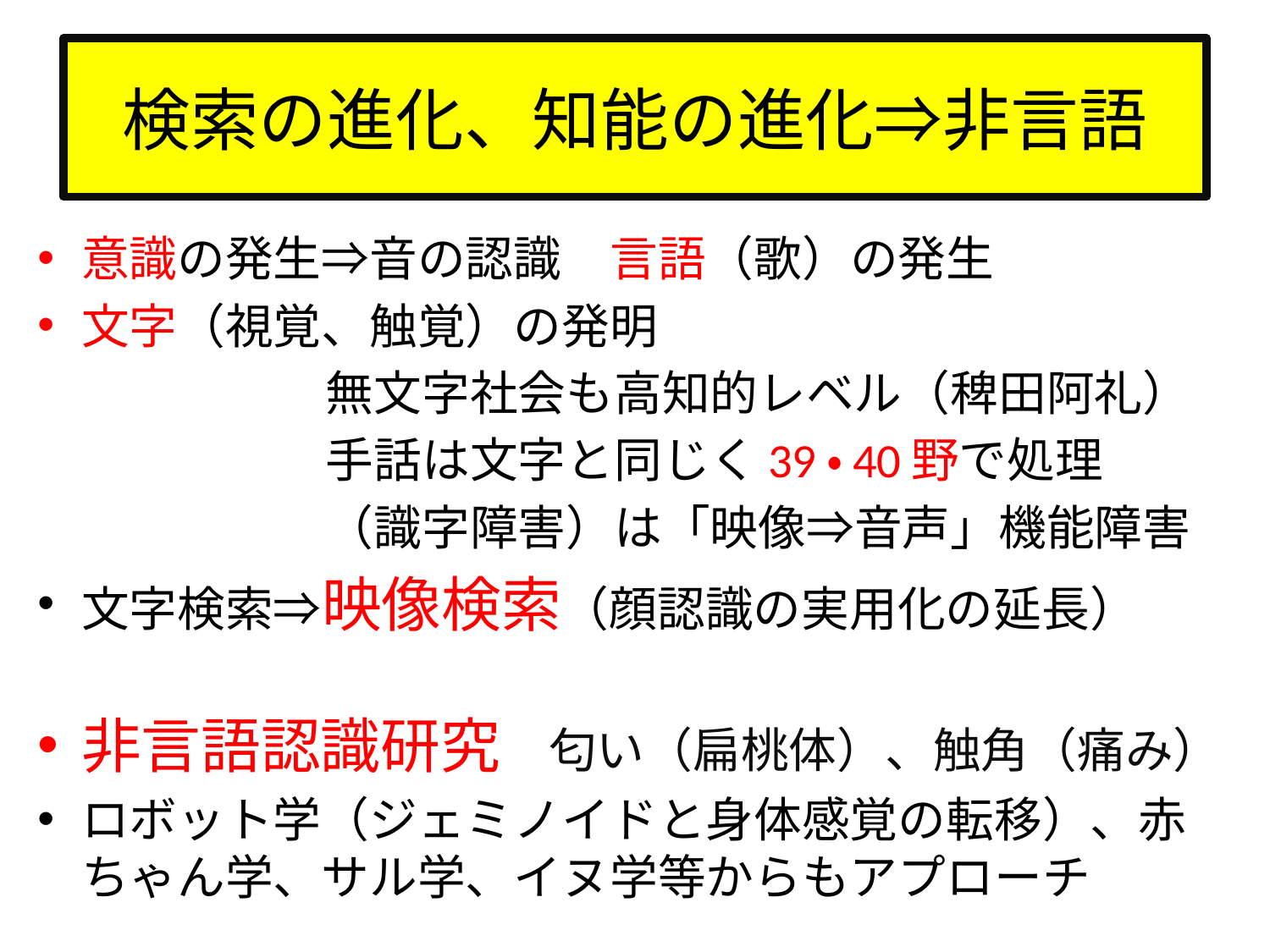

# 検索の進化、知能の進化⇒非言語
意識の発生⇒音の認識　言語（歌）の発生
文字（視覚、触覚）の発明
　　　　　　無文字社会も高知的レベル（稗田阿礼）
　　　　　　手話は文字と同じく39・40野で処理
　　　　　　（識字障害）は「映像⇒音声」機能障害
文字検索⇒映像検索（顔認識の実用化の延長）
非言語認識研究　匂い（扁桃体）、触角（痛み）
ロボット学（ジェミノイドと身体感覚の転移）、赤ちゃん学、サル学、イヌ学等からもアプローチ